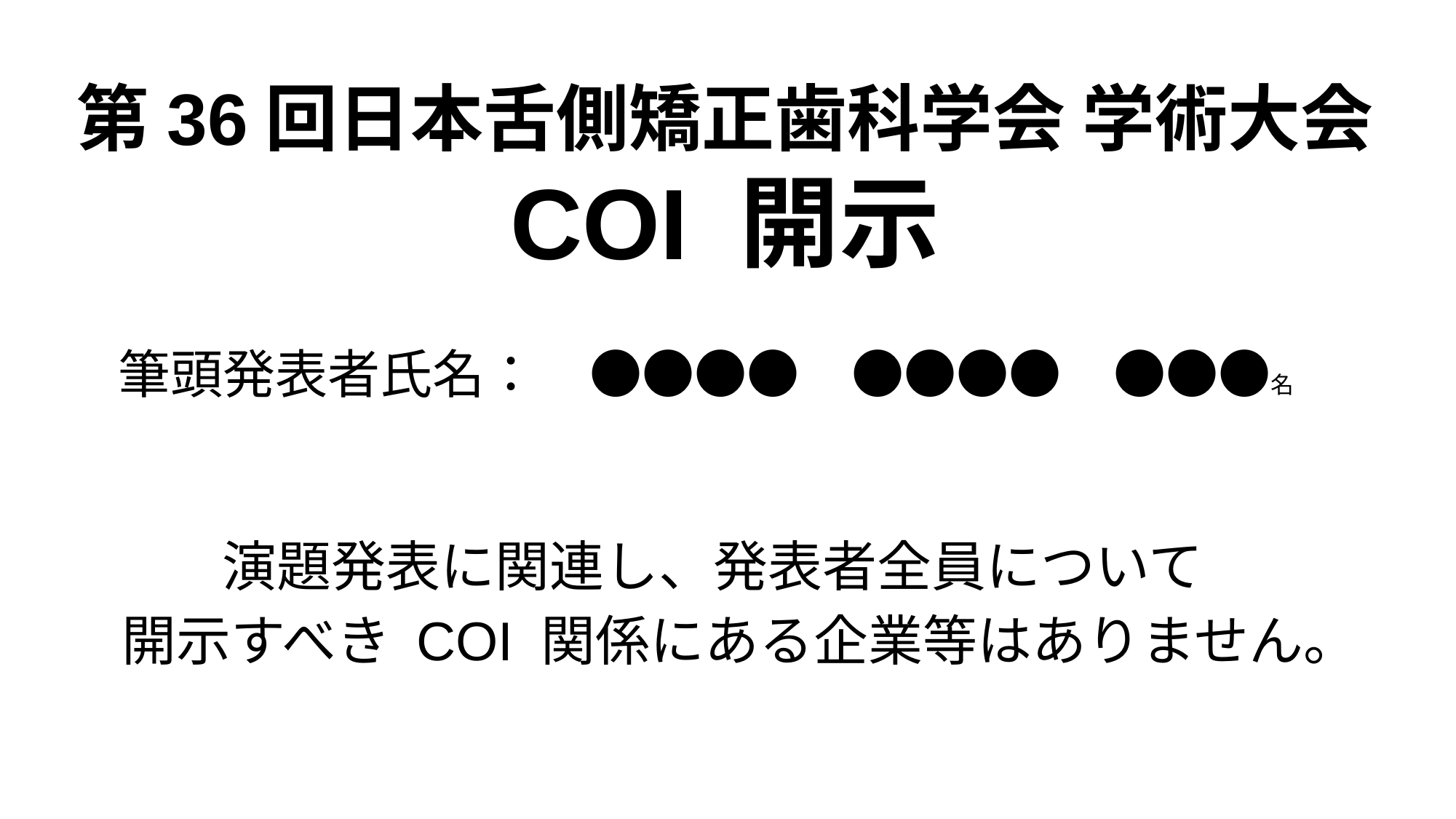

# 第36回日本舌側矯正歯科学会 学術大会 COI 開示
筆頭発表者氏名：　●●●●　●●●●　●●●名

演題発表に関連し、発表者全員について
開示すべき COI 関係にある企業等はありません。